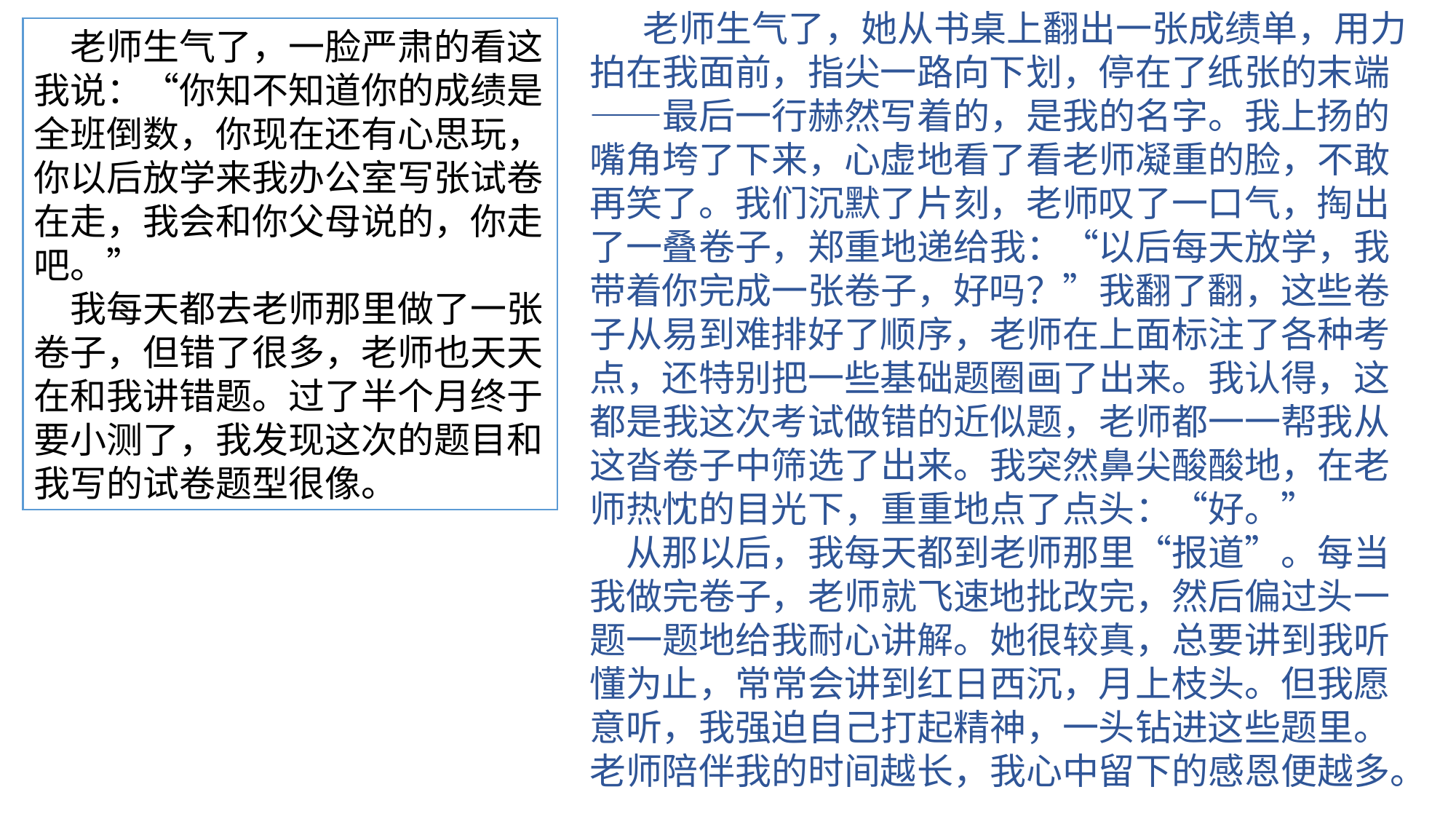

老师生气了，她从书桌上翻出一张成绩单，用力拍在我面前，指尖一路向下划，停在了纸张的末端——最后一行赫然写着的，是我的名字。我上扬的嘴角垮了下来，心虚地看了看老师凝重的脸，不敢再笑了。我们沉默了片刻，老师叹了一口气，掏出了一叠卷子，郑重地递给我：“以后每天放学，我带着你完成一张卷子，好吗？”我翻了翻，这些卷子从易到难排好了顺序，老师在上面标注了各种考点，还特别把一些基础题圈画了出来。我认得，这都是我这次考试做错的近似题，老师都一一帮我从这沓卷子中筛选了出来。我突然鼻尖酸酸地，在老师热忱的目光下，重重地点了点头：“好。”
从那以后，我每天都到老师那里“报道”。每当我做完卷子，老师就飞速地批改完，然后偏过头一题一题地给我耐心讲解。她很较真，总要讲到我听懂为止，常常会讲到红日西沉，月上枝头。但我愿意听，我强迫自己打起精神，一头钻进这些题里。老师陪伴我的时间越长，我心中留下的感恩便越多。
老师生气了，一脸严肃的看这我说：“你知不知道你的成绩是全班倒数，你现在还有心思玩，你以后放学来我办公室写张试卷在走，我会和你父母说的，你走吧。”
我每天都去老师那里做了一张卷子，但错了很多，老师也天天在和我讲错题。过了半个月终于要小测了，我发现这次的题目和我写的试卷题型很像。